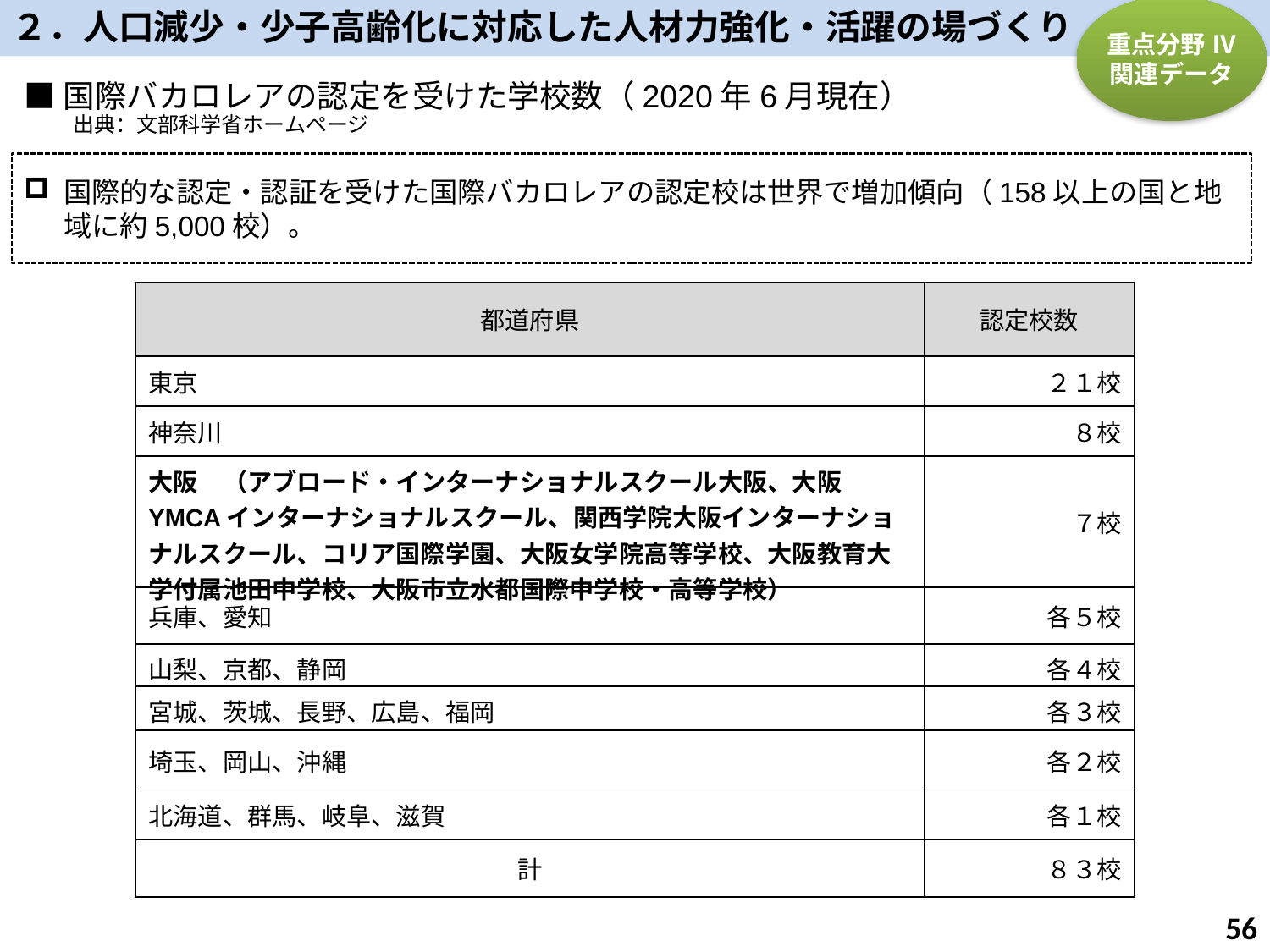

２．人口減少・少子高齢化に対応した人材力強化・活躍の場づくり
重点分野 Ⅳ
関連データ
■国際バカロレアの認定を受けた学校数（2020年6月現在）
　　出典：文部科学省ホームページ
国際的な認定・認証を受けた国際バカロレアの認定校は世界で増加傾向（158以上の国と地域に約5,000校）。
| 都道府県 | 認定校数 |
| --- | --- |
| 東京 | ２１校 |
| 神奈川 | ８校 |
| 大阪　（アブロード・インターナショナルスクール大阪、大阪YMCAインターナショナルスクール、関西学院大阪インターナショナルスクール、コリア国際学園、大阪女学院高等学校、大阪教育大学付属池田中学校、大阪市立水都国際中学校・高等学校） | ７校 |
| 兵庫、愛知 | 各５校 |
| 山梨、京都、静岡 | 各４校 |
| 宮城、茨城、長野、広島、福岡 | 各３校 |
| 埼玉、岡山、沖縄 | 各２校 |
| 北海道、群馬、岐阜、滋賀 | 各１校 |
| 計 | ８３校 |
56